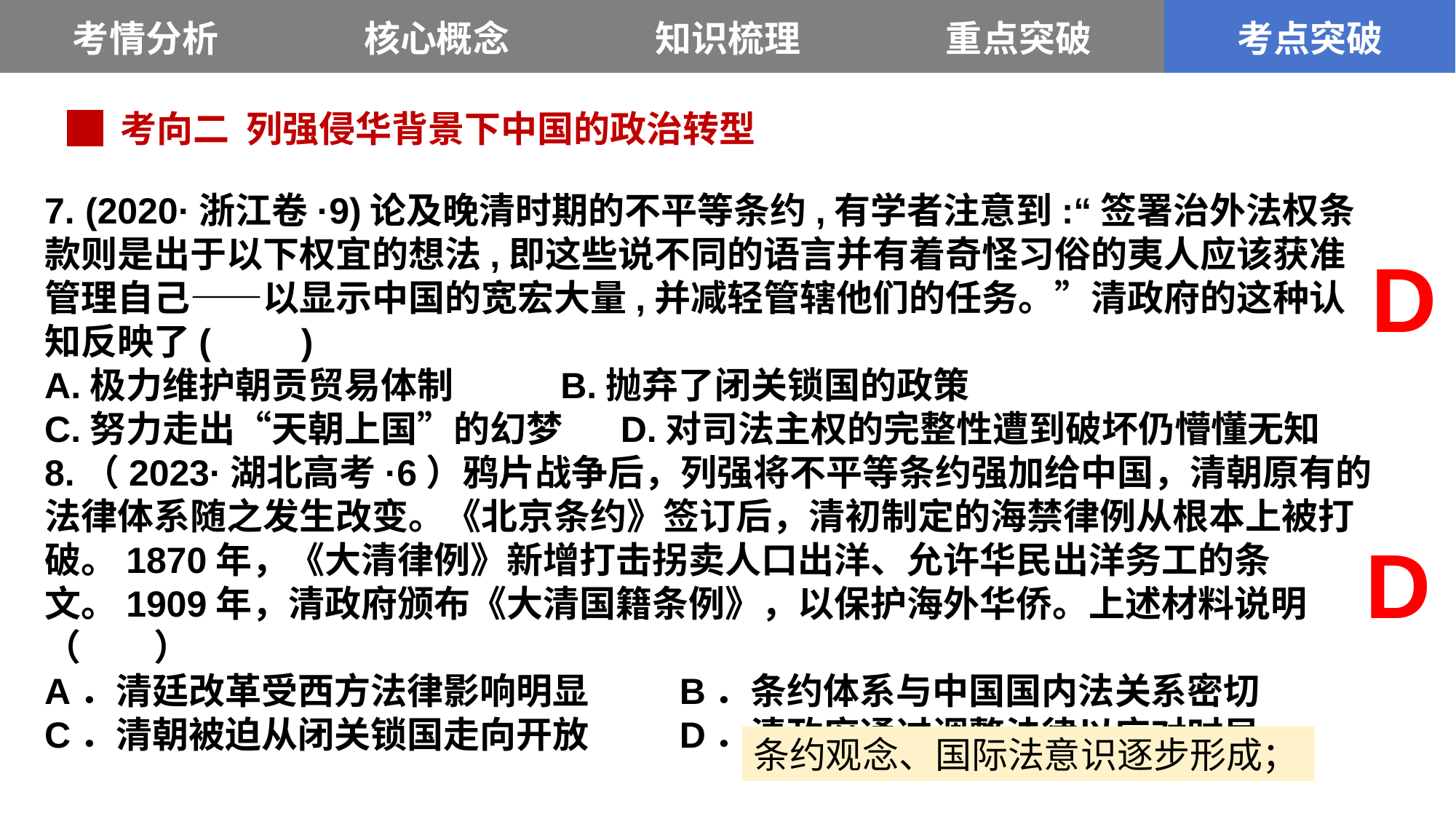

| 考情分析 | 核心概念 | 知识梳理 | 重点突破 | 考点突破 |
| --- | --- | --- | --- | --- |
█ 考向二  列强侵华背景下中国的政治转型
7. (2020·浙江卷·9)论及晚清时期的不平等条约,有学者注意到:“签署治外法权条款则是出于以下权宜的想法,即这些说不同的语言并有着奇怪习俗的夷人应该获准管理自己——以显示中国的宽宏大量,并减轻管辖他们的任务。”清政府的这种认知反映了(　　)
A.极力维护朝贡贸易体制            B.抛弃了闭关锁国的政策
C.努力走出“天朝上国”的幻梦      D.对司法主权的完整性遭到破坏仍懵懂无知
8.（2023·湖北高考·6）鸦片战争后，列强将不平等条约强加给中国，清朝原有的法律体系随之发生改变。《北京条约》签订后，清初制定的海禁律例从根本上被打破。1870年，《大清律例》新增打击拐卖人口出洋、允许华民出洋务工的条文。1909年，清政府颁布《大清国籍条例》，以保护海外华侨。上述材料说明（　　）
A．清廷改革受西方法律影响明显          B．条约体系与中国国内法关系密切
C．清朝被迫从闭关锁国走向开放          D．清政府通过调整法律以应对时局

D
D
条约观念、国际法意识逐步形成；